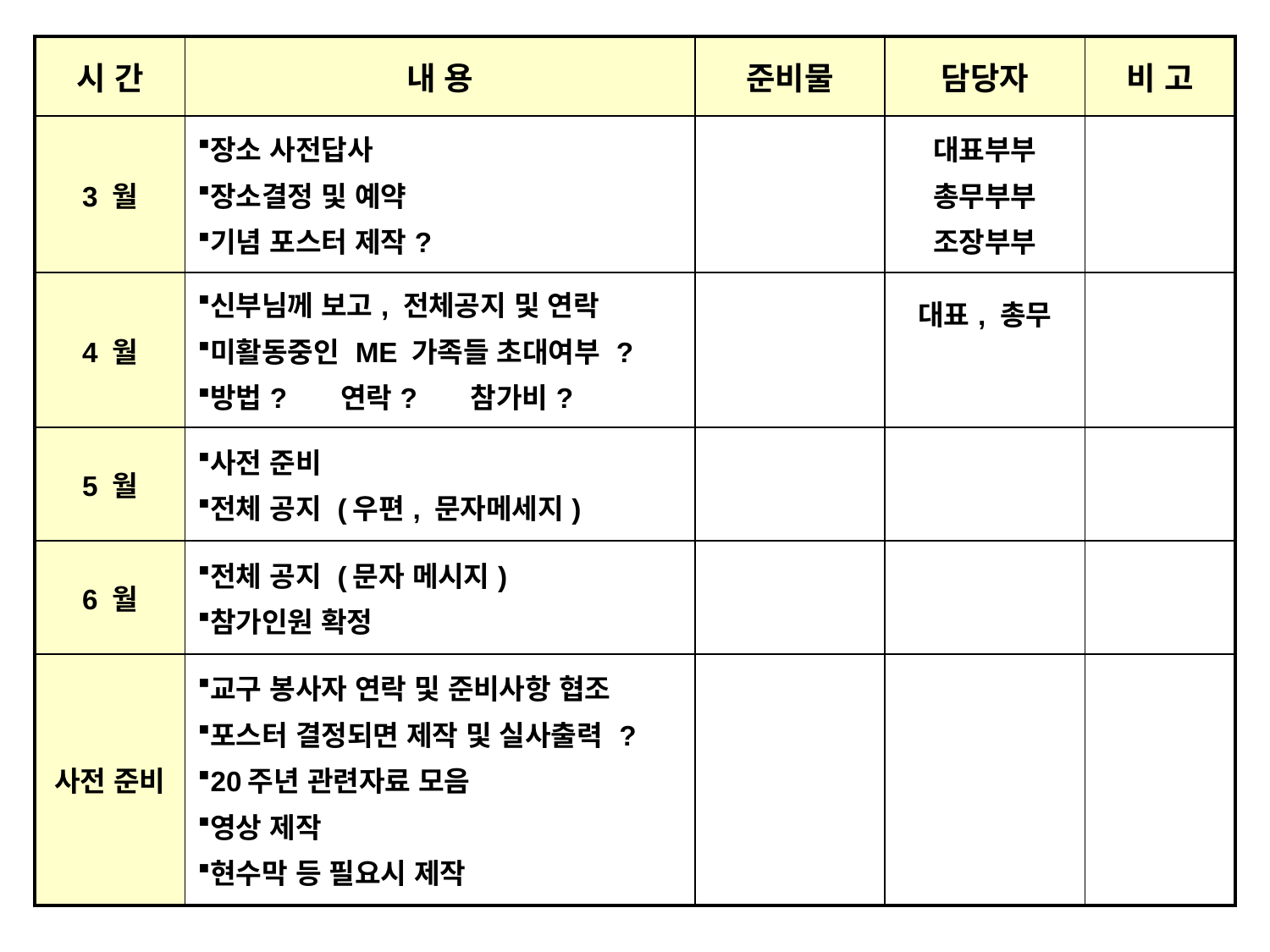

| 시 간 | 내 용 | 준비물 | 담당자 | 비 고 |
| --- | --- | --- | --- | --- |
| 3 월 | 장소 사전답사 장소결정 및 예약 기념 포스터 제작? |  | 대표부부 총무부부 조장부부 |  |
| 4 월 | 신부님께 보고, 전체공지 및 연락 미활동중인 ME 가족들 초대여부 ? 방법? 연락? 참가비? |  | 대표, 총무 |  |
| 5 월 | 사전 준비 전체 공지 (우편, 문자메세지) |  |  |  |
| 6 월 | 전체 공지 (문자 메시지) 참가인원 확정 |  |  |  |
| 사전 준비 | 교구 봉사자 연락 및 준비사항 협조 포스터 결정되면 제작 및 실사출력 ? 20주년 관련자료 모음 영상 제작 현수막 등 필요시 제작 |  |  |  |